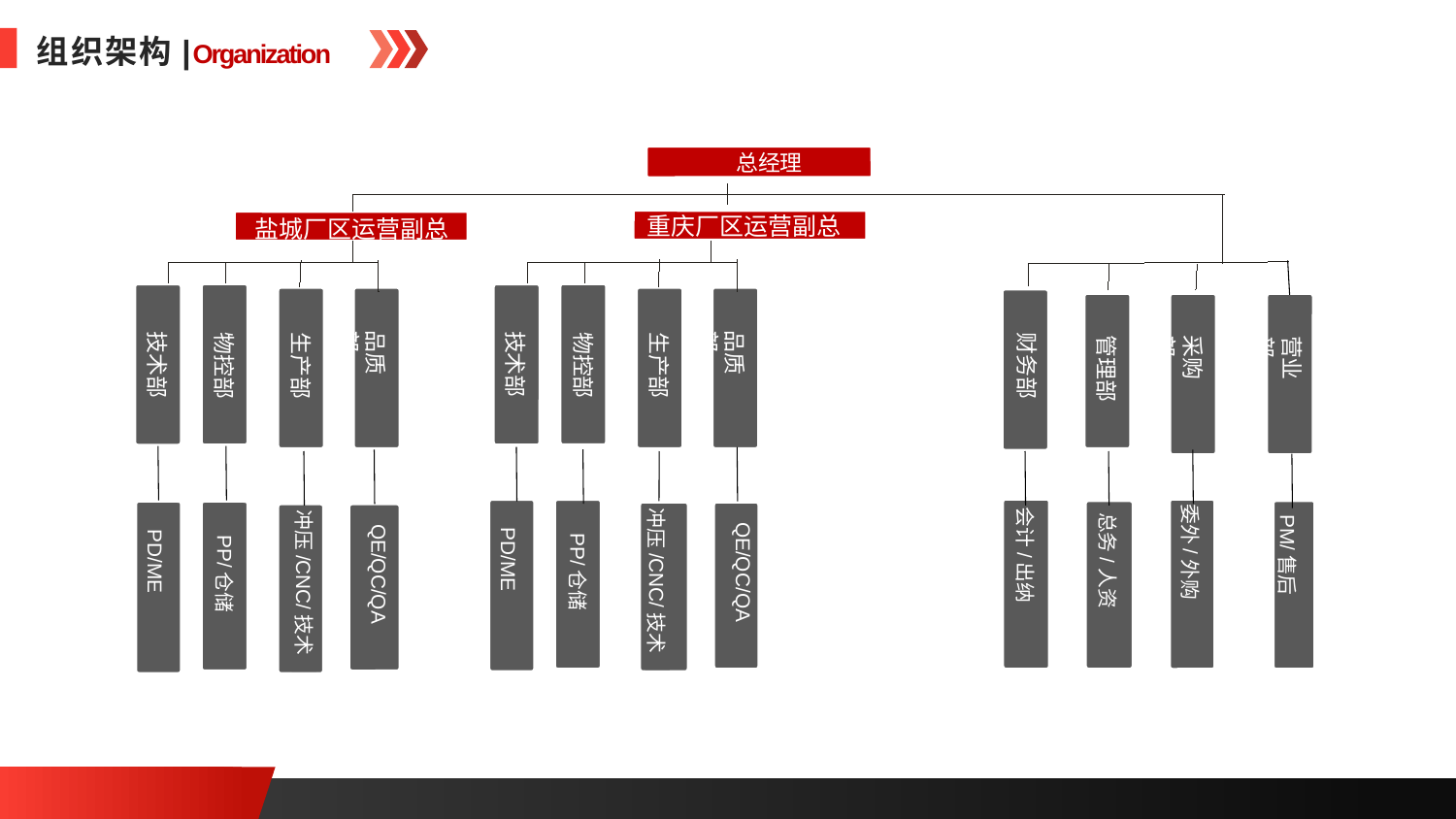

组织架构|Organization

    总经理

重庆厂区运营副总

  盐城厂区运营副总
  盐城厂区运营副总

品质部
品质部
技术部
技术部
物控部
生产部
物控部
生产部
财务部
管理部
采购部
营业部

委外/外购
   QE/QC/QA
   QE/QC/QA
会计/出纳
冲压/CNC/技术
冲压/CNC/技术
总务/人资
PM/售后
PD/ME
PD/ME
PP/仓储
PP/仓储